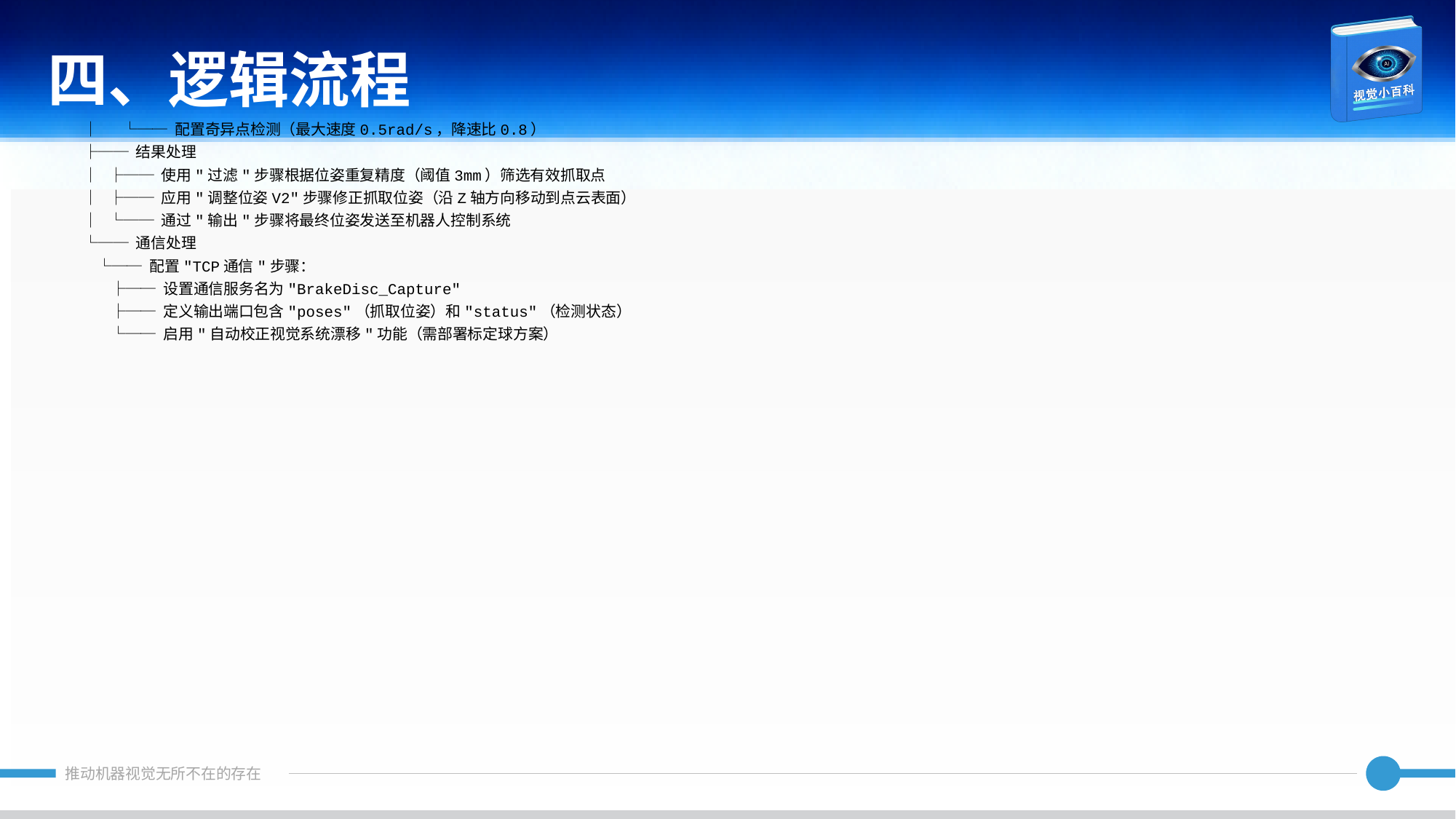

四、逻辑流程

│       └── 配置奇异点检测（最大速度0.5rad/s，降速比0.8）
├── 结果处理
│   ├── 使用"过滤"步骤根据位姿重复精度（阈值3mm）筛选有效抓取点
│   ├── 应用"调整位姿V2"步骤修正抓取位姿（沿Z轴方向移动到点云表面）
│   └── 通过"输出"步骤将最终位姿发送至机器人控制系统
└── 通信处理
    └── 配置"TCP通信"步骤：
        ├── 设置通信服务名为"BrakeDisc_Capture"
        ├── 定义输出端口包含"poses"（抓取位姿）和"status"（检测状态）
        └── 启用"自动校正视觉系统漂移"功能（需部署标定球方案）
10